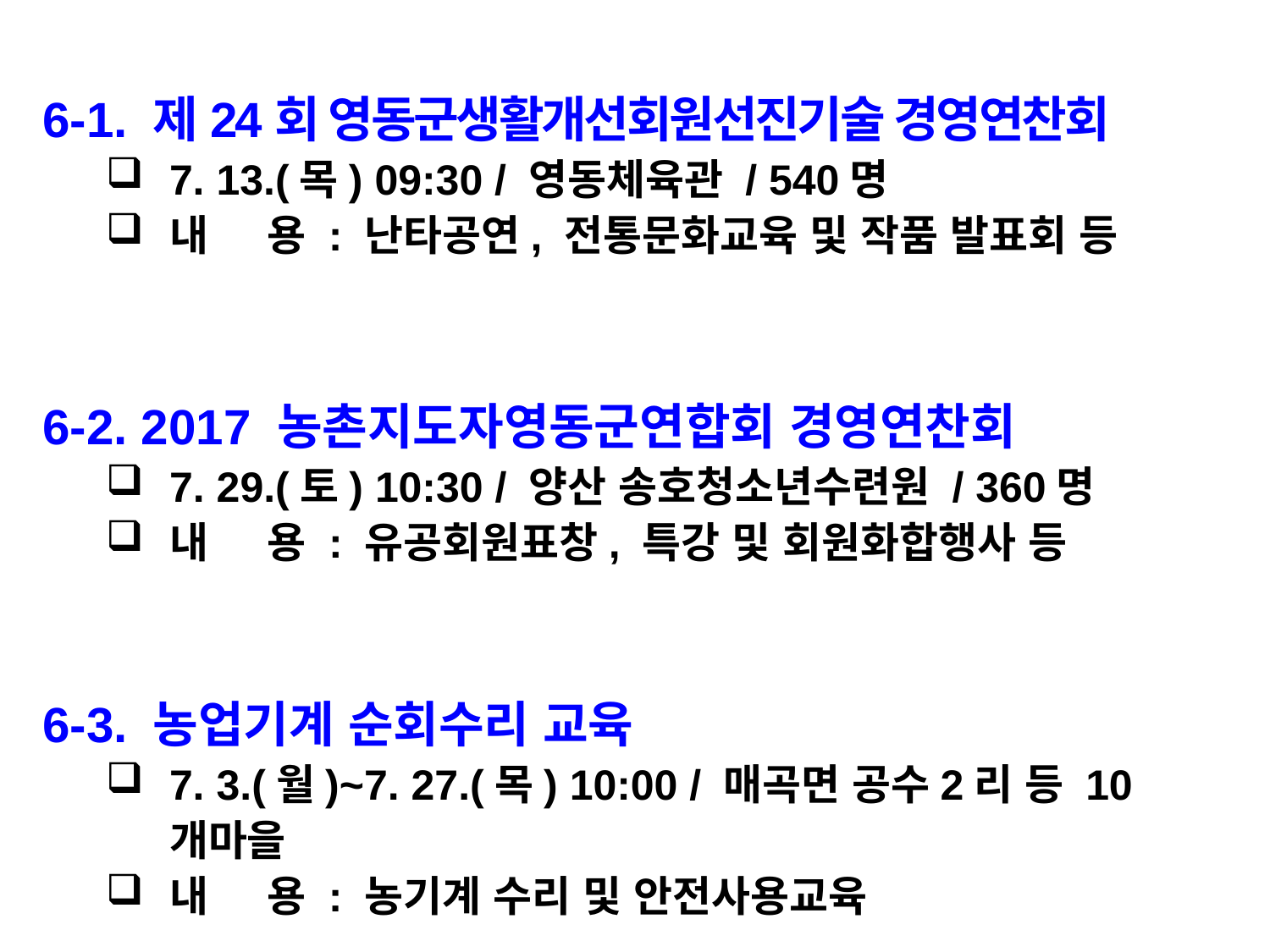

6-1. 제24회 영동군생활개선회원선진기술 경영연찬회
7. 13.(목) 09:30 / 영동체육관 / 540명
내     용 : 난타공연, 전통문화교육 및 작품 발표회 등

6-2. 2017 농촌지도자영동군연합회 경영연찬회
7. 29.(토) 10:30 / 양산 송호청소년수련원 / 360명
내     용 : 유공회원표창, 특강 및 회원화합행사 등
6-3. 농업기계 순회수리 교육
7. 3.(월)~7. 27.(목) 10:00 / 매곡면 공수2리 등 10개마을
내     용 : 농기계 수리 및 안전사용교육